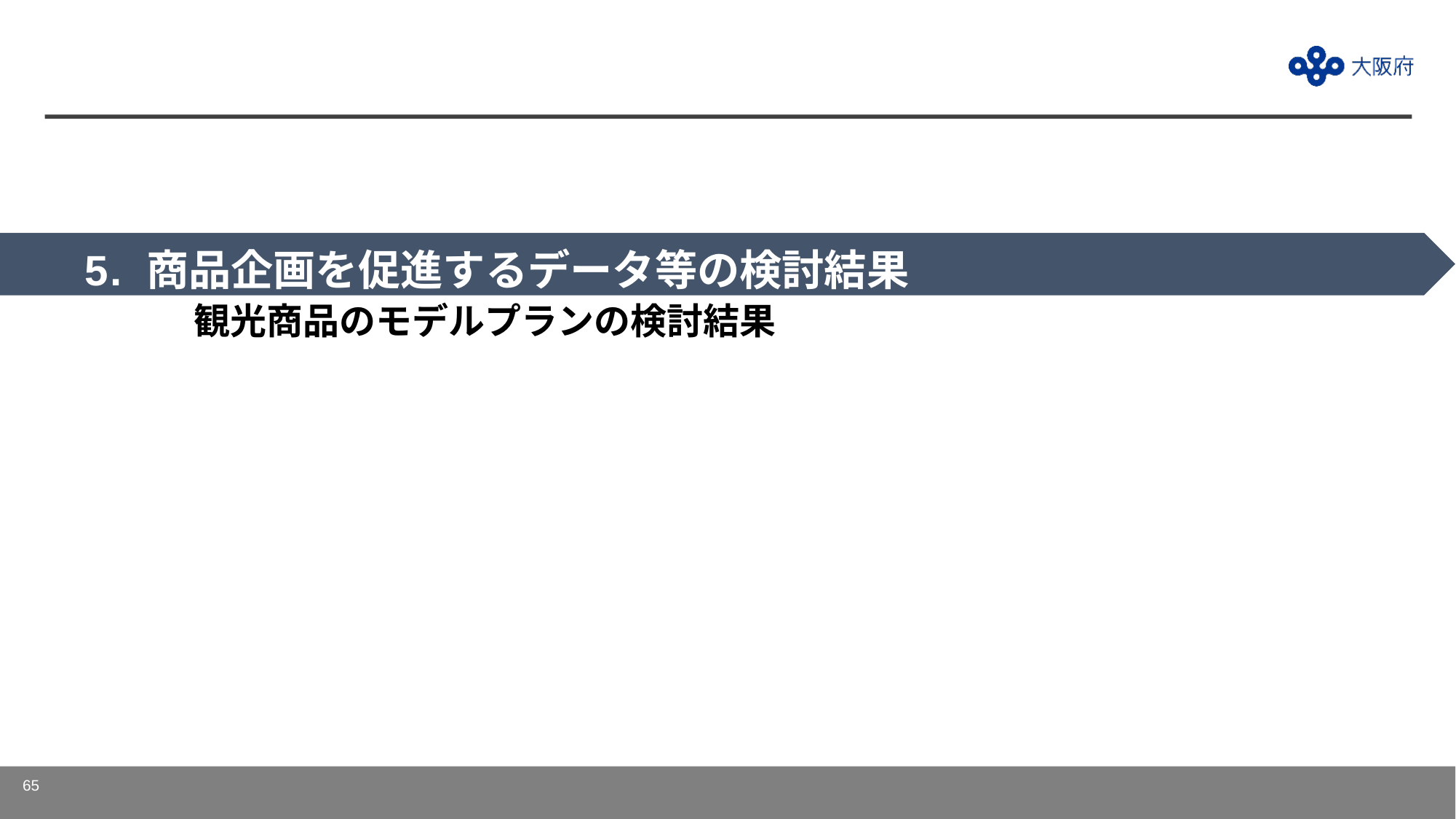

商品企画を促進するデータ等の検討結果
	観光商品のモデルプランの検討結果